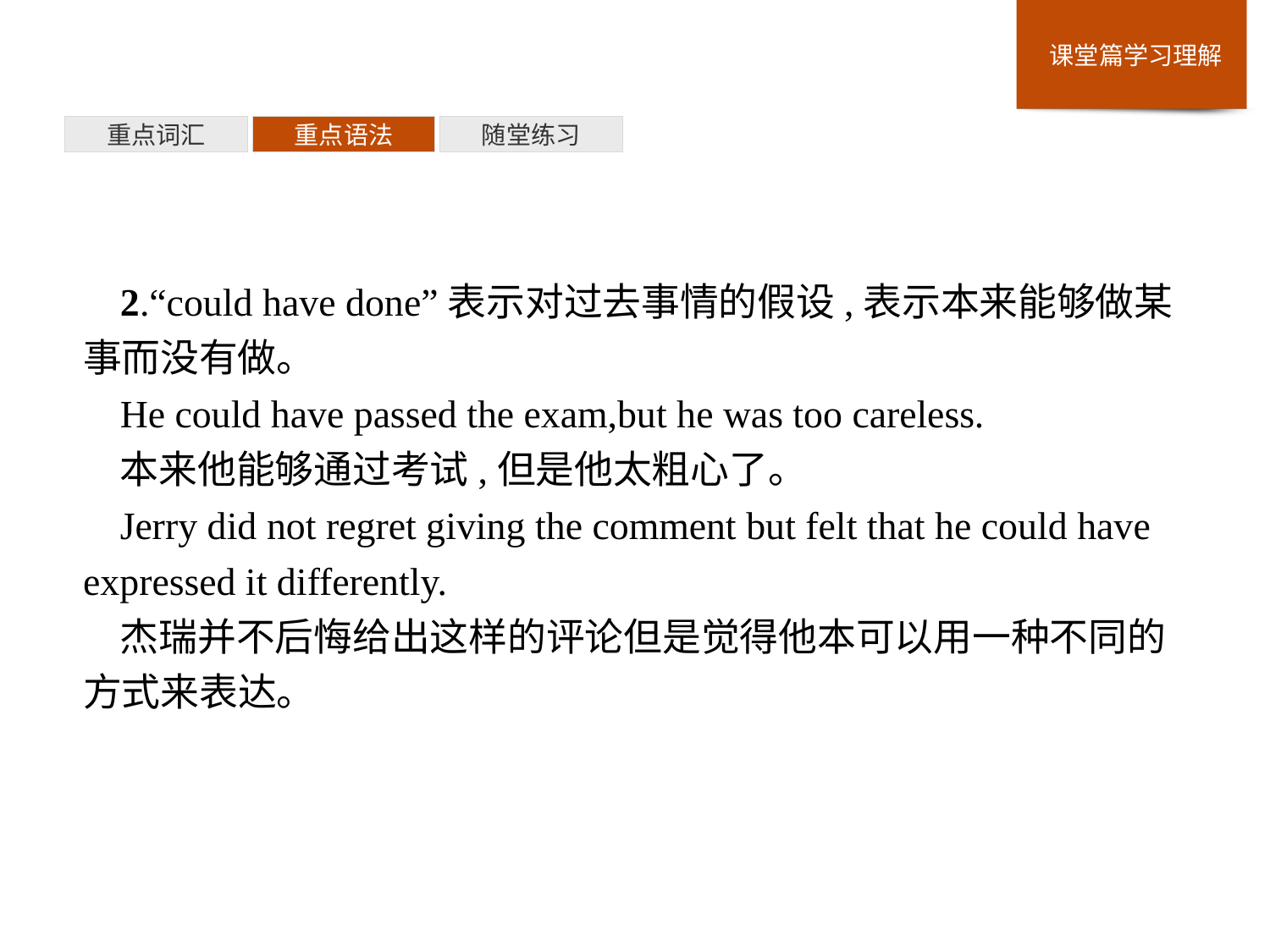

重点词汇
重点语法
随堂练习
2.“could have done”表示对过去事情的假设,表示本来能够做某事而没有做。
He could have passed the exam,but he was too careless.
本来他能够通过考试,但是他太粗心了。
Jerry did not regret giving the comment but felt that he could have expressed it differently.
杰瑞并不后悔给出这样的评论但是觉得他本可以用一种不同的方式来表达。